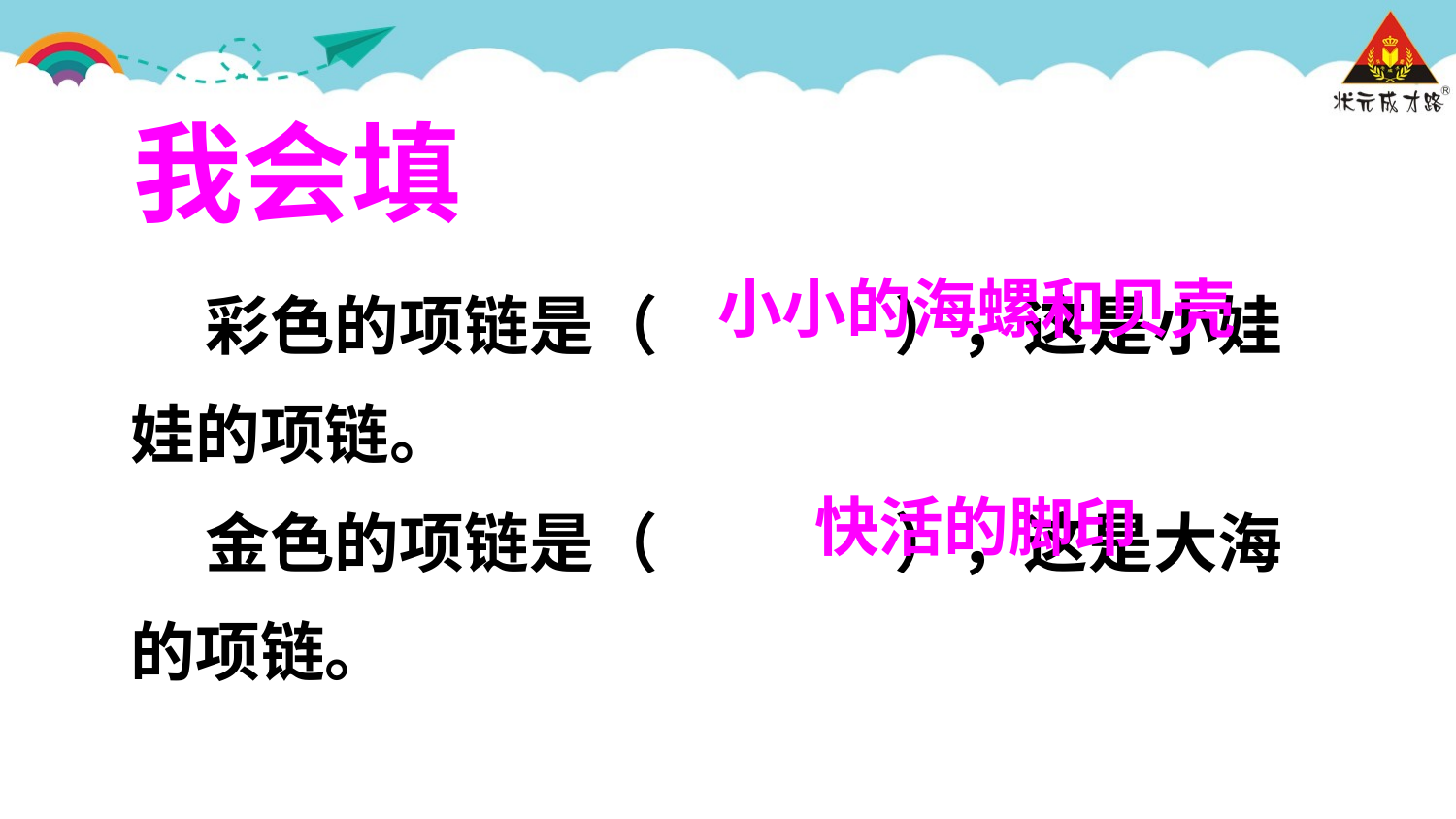

我会填
    彩色的项链是（                ），这是小娃娃的项链。
    金色的项链是（                ），这是大海的项链。
小小的海螺和贝壳
快活的脚印